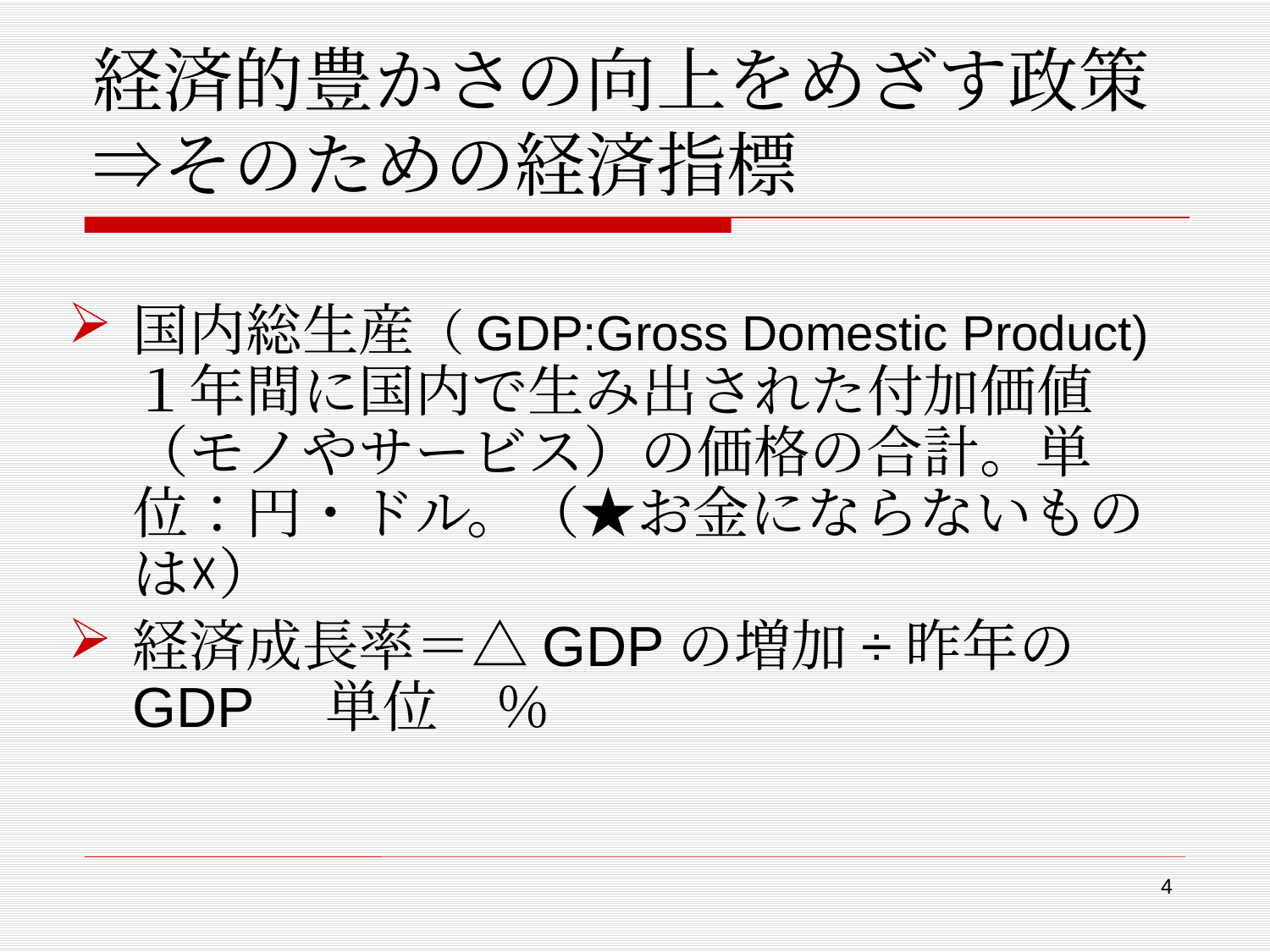

# 経済的豊かさの向上をめざす政策⇒そのための経済指標
国内総生産（GDP:Gross Domestic Product)１年間に国内で生み出された付加価値（モノやサービス）の価格の合計。単位：円・ドル。（★お金にならないものは☓）
経済成長率＝△GDPの増加÷昨年のGDP　単位　％

4